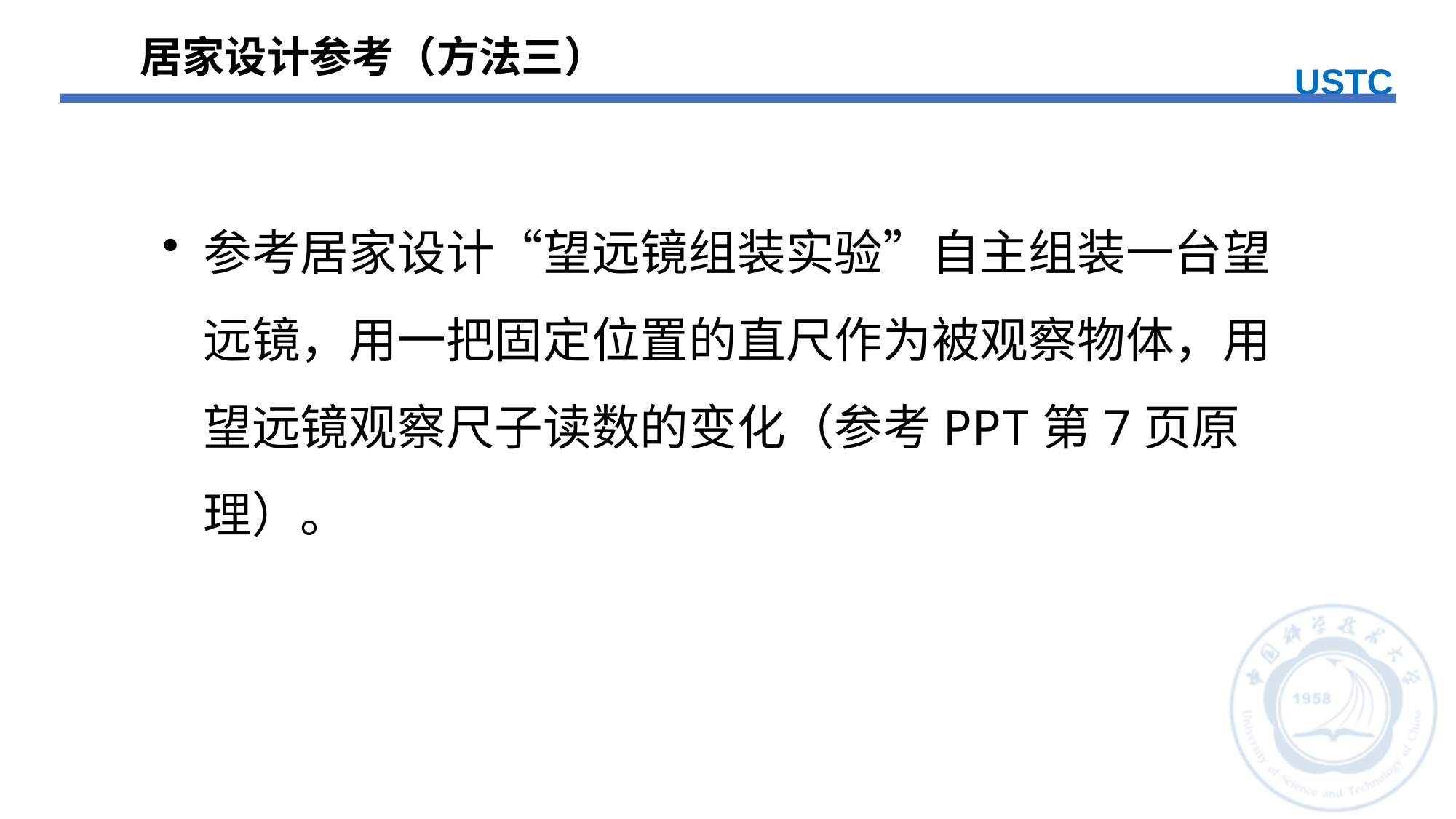

居家设计参考（方法三）

参考居家设计“望远镜组装实验”自主组装一台望远镜，用一把固定位置的直尺作为被观察物体，用望远镜观察尺子读数的变化（参考PPT第7页原理）。

USTC